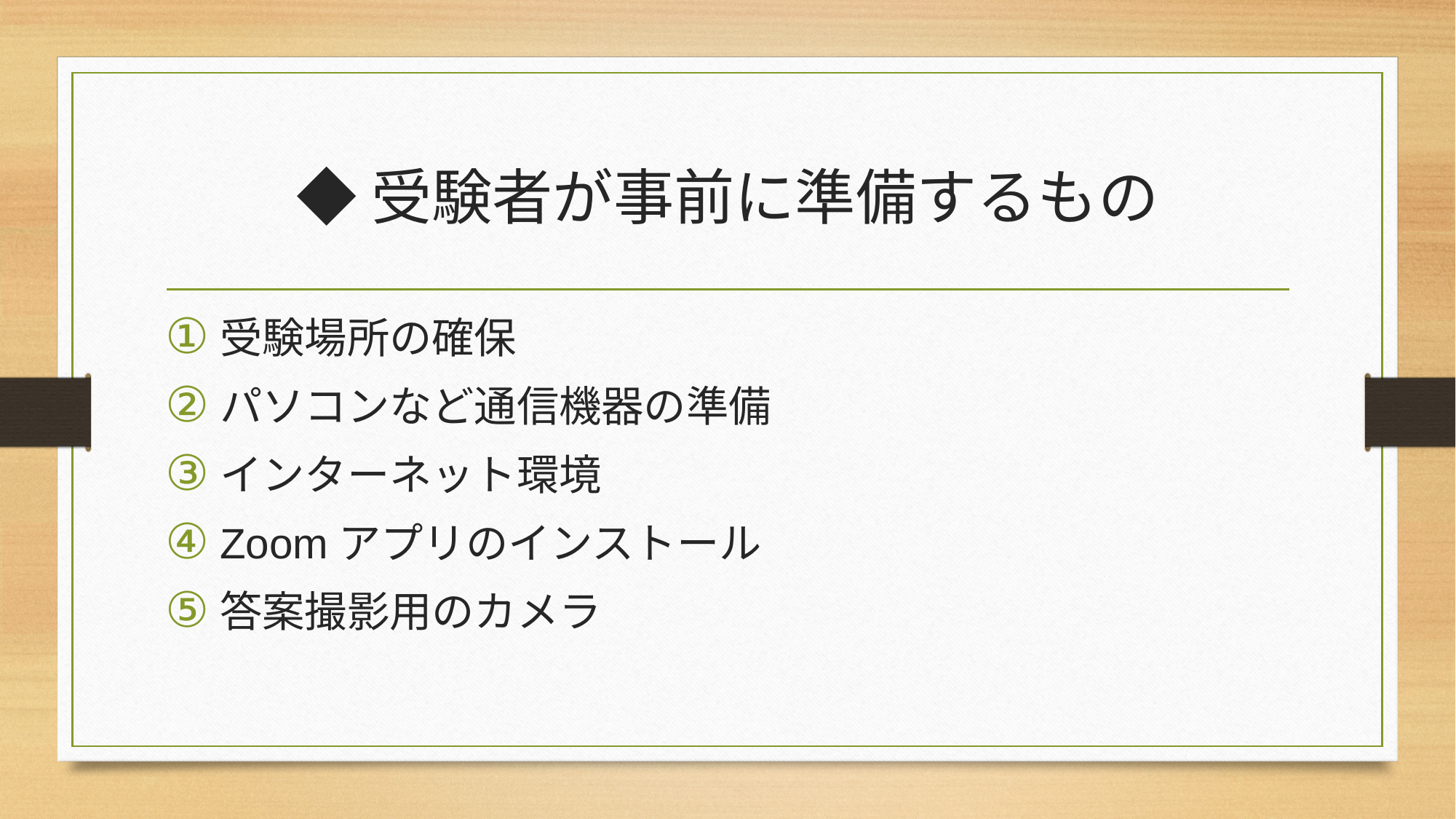

# ◆受験者が事前に準備するもの
受験場所の確保
パソコンなど通信機器の準備
インターネット環境
Zoomアプリのインストール
答案撮影用のカメラ